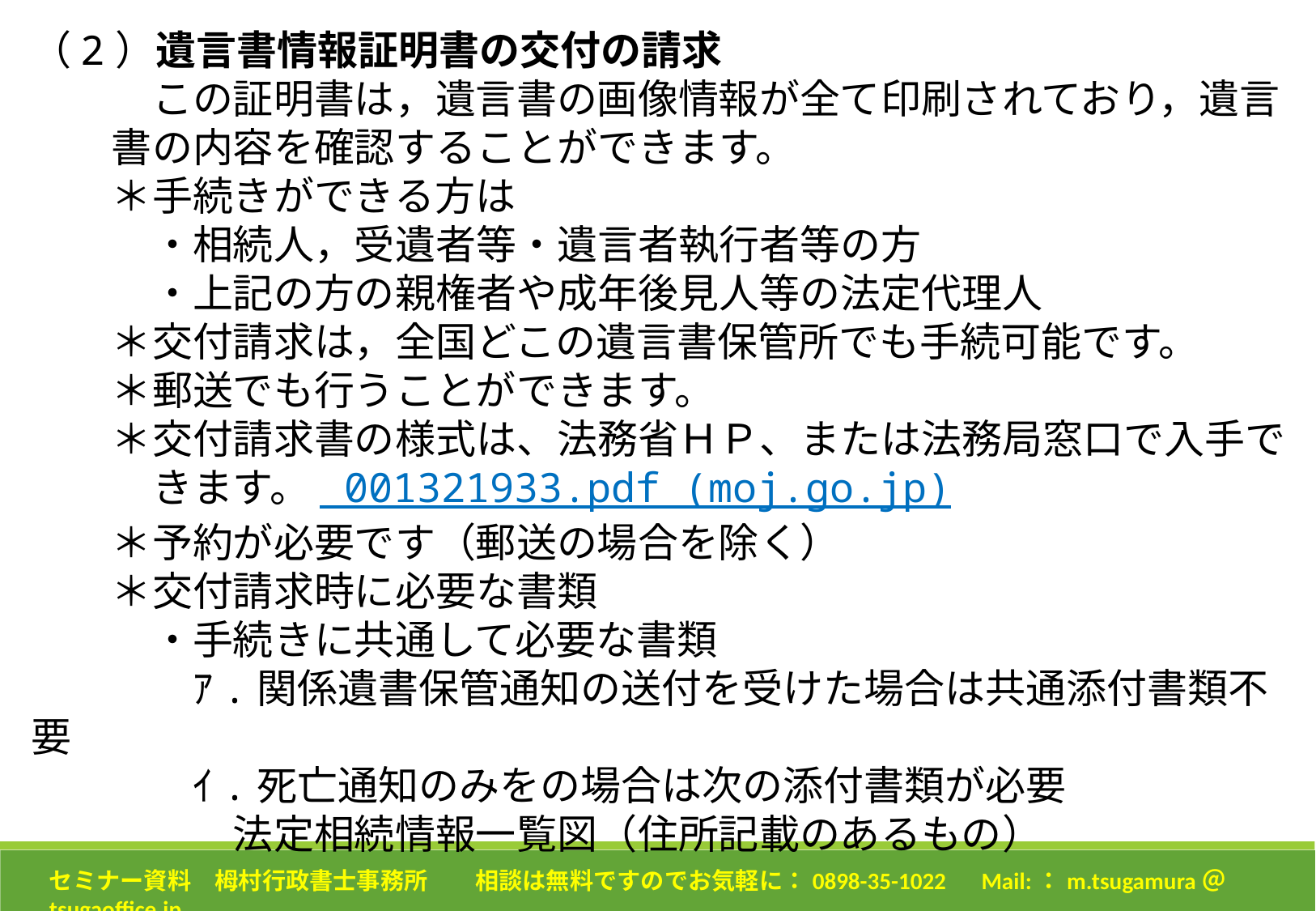

（2）遺言書情報証明書の交付の請求
　　　この証明書は，遺言書の画像情報が全て印刷されており，遺言
　　書の内容を確認することができます。
　　＊手続きができる方は
　　　・相続人，受遺者等・遺言者執行者等の方
　　　・上記の方の親権者や成年後見人等の法定代理人
　　＊交付請求は，全国どこの遺言書保管所でも手続可能です。
　　＊郵送でも行うことができます。
　　＊交付請求書の様式は、法務省ＨＰ、または法務局窓口で入手で
　　　きます。 001321933.pdf (moj.go.jp)
　　＊予約が必要です（郵送の場合を除く）
　　＊交付請求時に必要な書類
　　　・手続きに共通して必要な書類
　　　　ｱ.関係遺書保管通知の送付を受けた場合は共通添付書類不要
　　　　ｲ.死亡通知のみをの場合は次の添付書類が必要
　　　　　法定相続情報一覧図（住所記載のあるもの）

セミナー資料　栂村行政書士事務所　　相談は無料ですのでお気軽に：0898-35-1022　Mail:：m.tsugamura＠tsugaoffice.jp